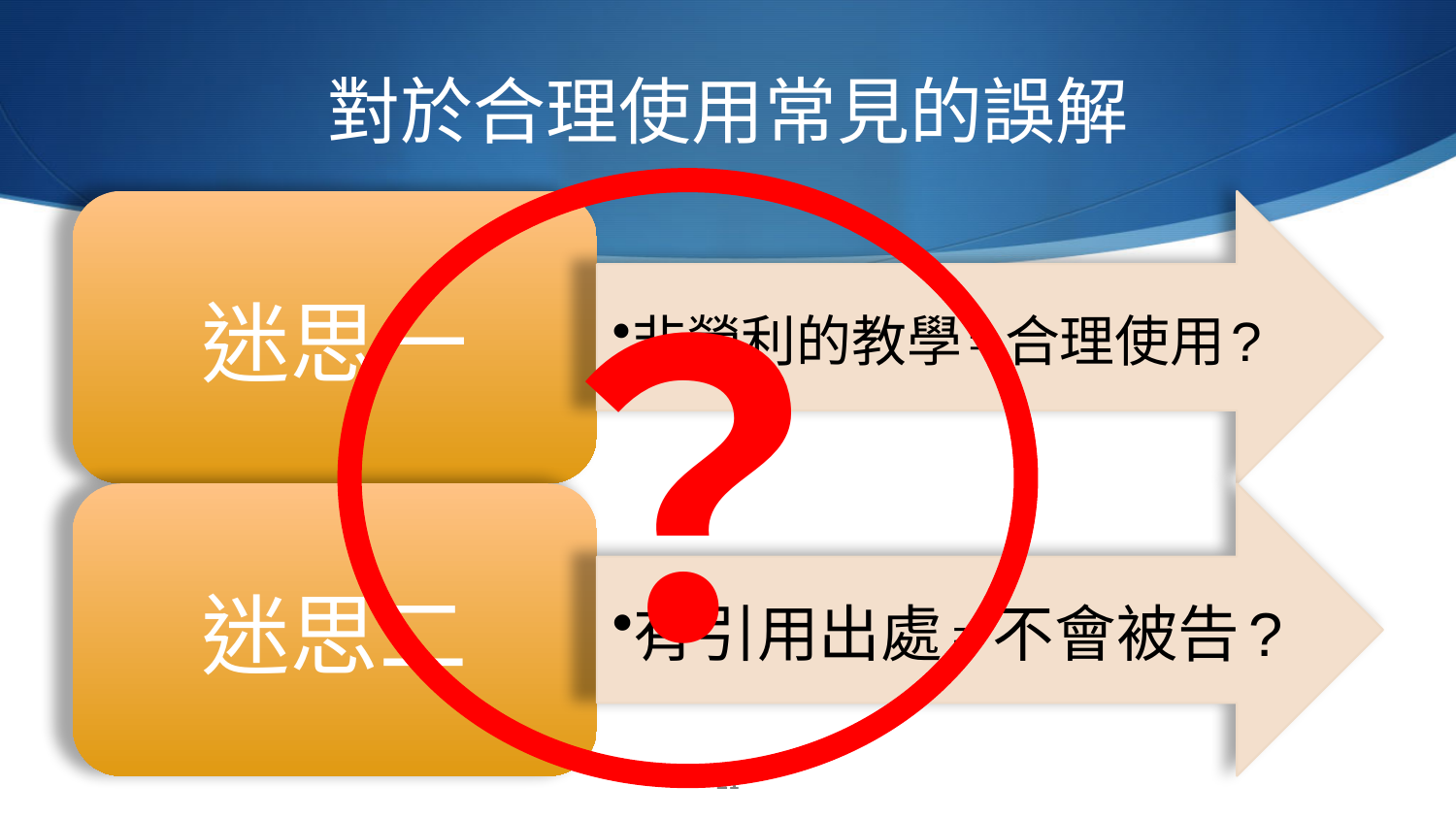

# 對於合理使用常見的誤解
？
迷思一
迷思二
有引用出處=不會被告?
非營利的教學=合理使用?
21
21